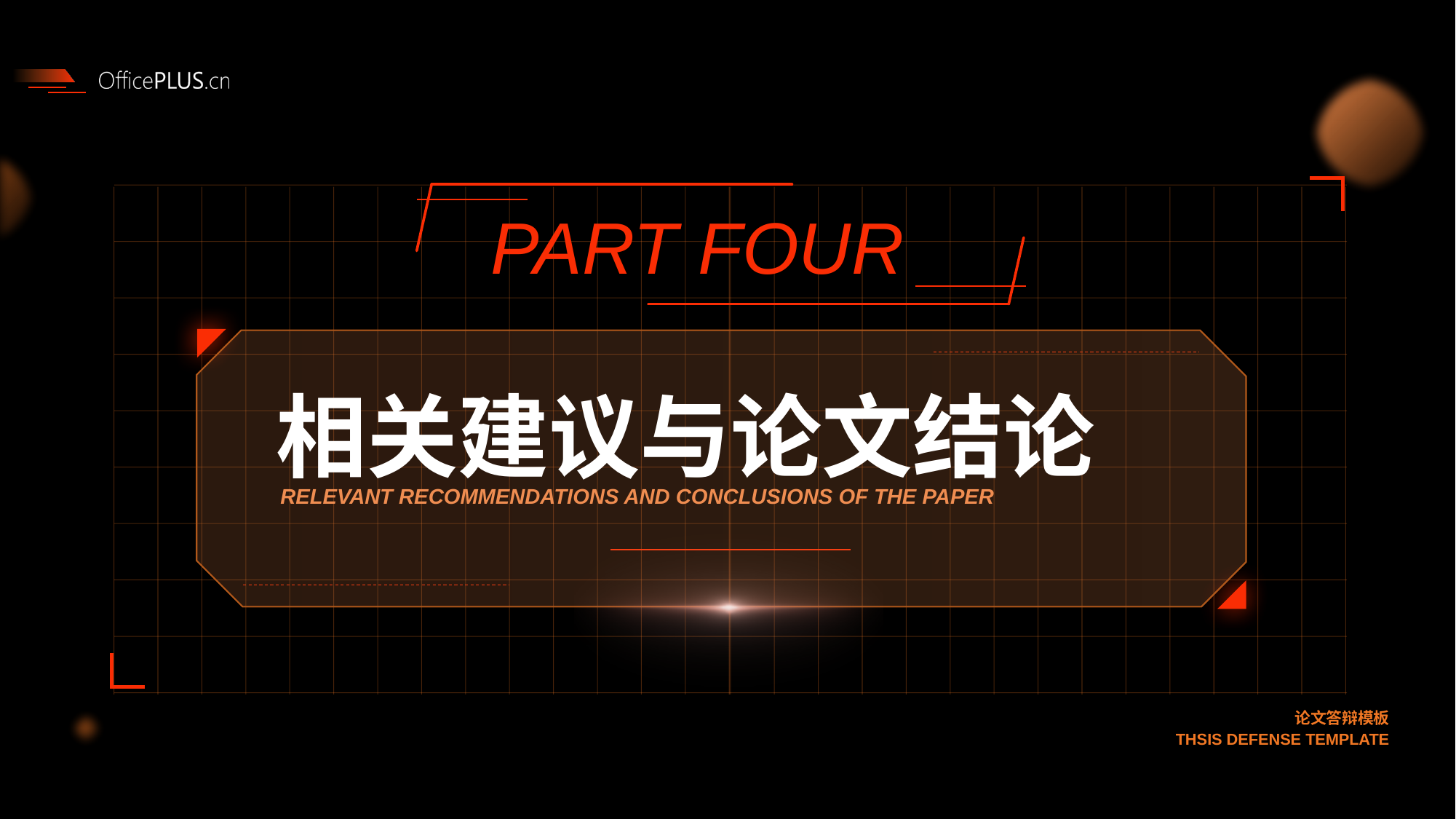

PART FOUR
相关建议与论文结论
RELEVANT RECOMMENDATIONS AND CONCLUSIONS OF THE PAPER